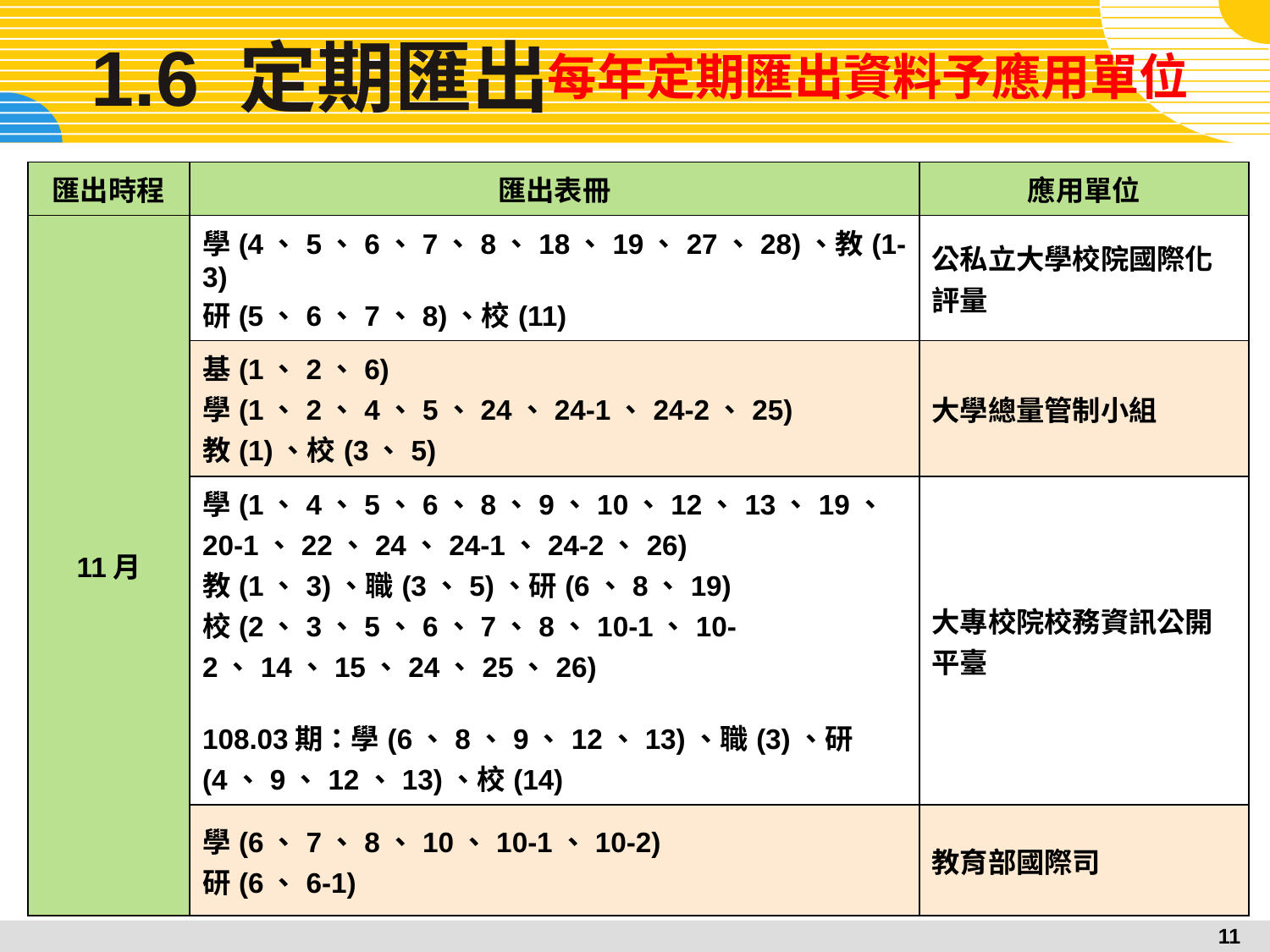

每年定期匯出資料予應用單位
# 1.6 定期匯出
| 匯出時程 | 匯出表冊 | 應用單位 |
| --- | --- | --- |
| 11月 | 學(4、5、6、7、8、18、19、27、28)、教(1-3) 研(5、6、7、8)、校(11) | 公私立大學校院國際化評量 |
|  | 基(1、2、6) 學(1、2、4、5、24、24-1、24-2、25) 教(1)、校(3、5) | 大學總量管制小組 |
|  | 學(1、4、5、6、8、9、10、12、13、19、20-1、22、24、24-1、24-2、26) 教(1、3)、職(3、5)、研(6、8、19) 校(2、3、5、6、7、8、10-1、10-2、14、15、24、25、26) 108.03期：學(6、8、9、12、13)、職(3)、研(4、9、12、13)、校(14) | 大專校院校務資訊公開平臺 |
|  | 學(6、7、8、10、10-1、10-2) 研(6、6-1) | 教育部國際司 |